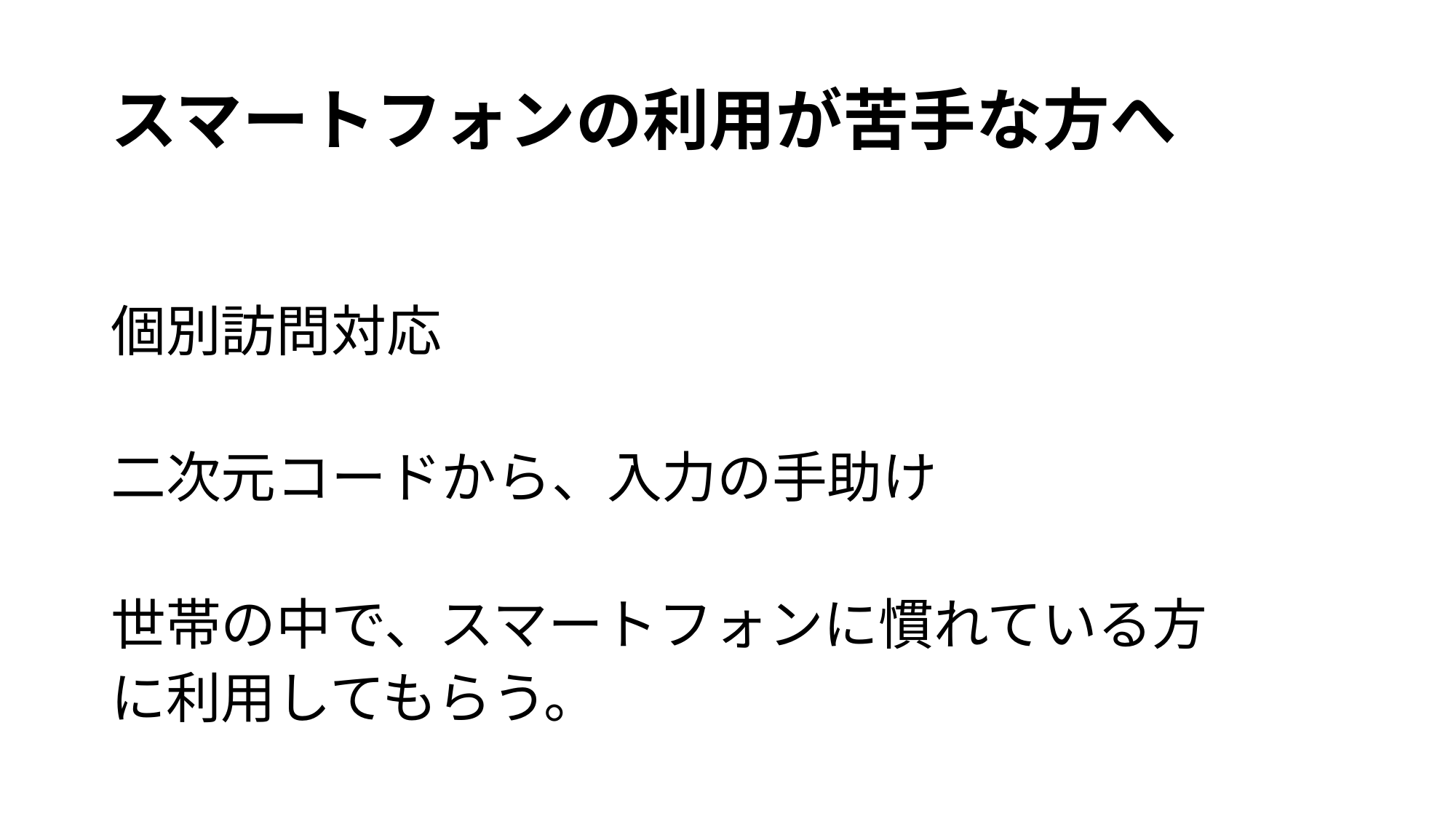

# スマートフォンの利用が苦手な方へ

個別訪問対応

二次元コードから、入力の手助け

世帯の中で、スマートフォンに慣れている方
に利用してもらう。